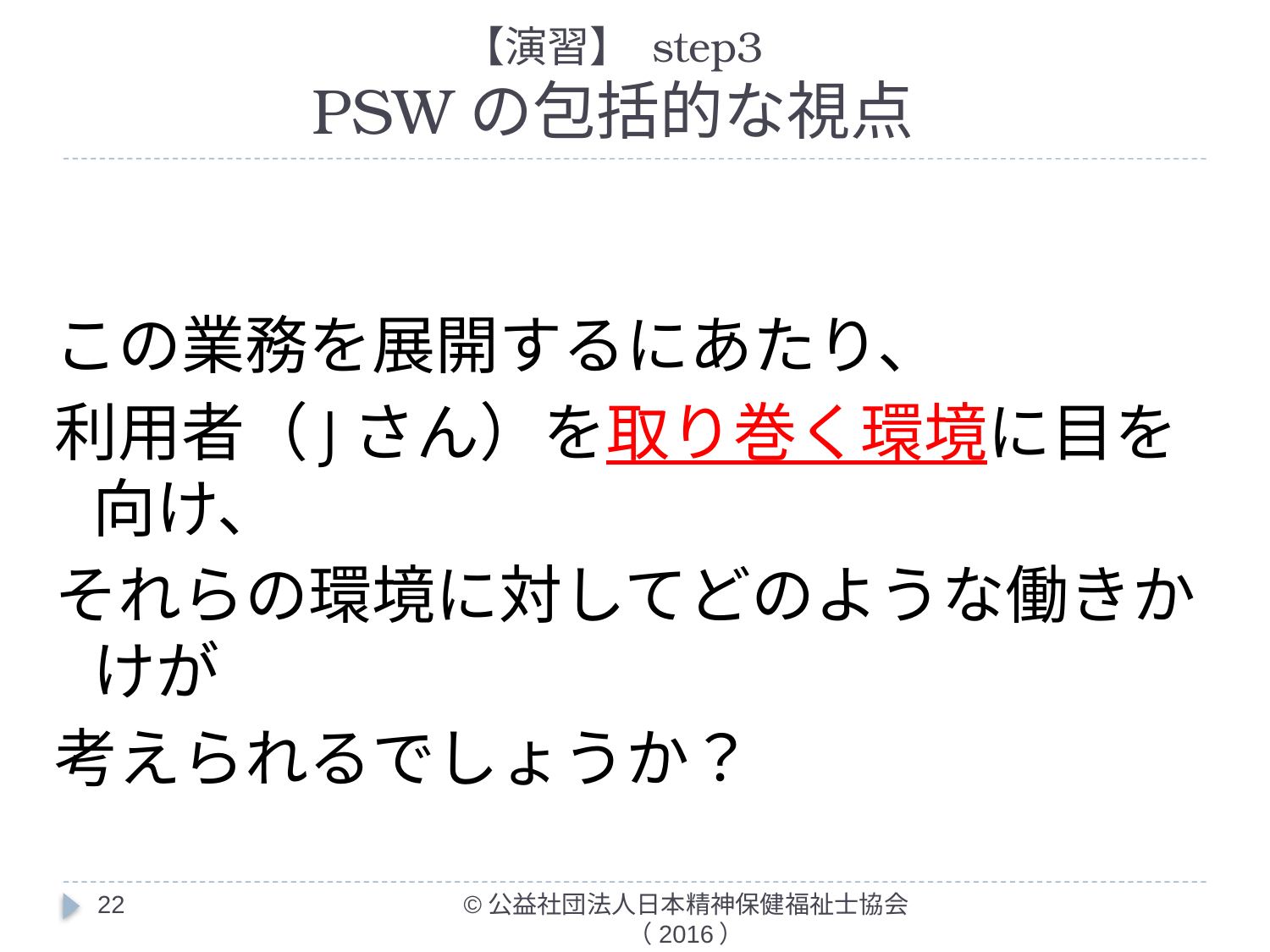

# 【演習】 step3 PSWの包括的な視点
この業務を展開するにあたり、
利用者（Jさん）を取り巻く環境に目を向け、
それらの環境に対してどのような働きかけが
考えられるでしょうか？
22
©公益社団法人日本精神保健福祉士協会（2016）